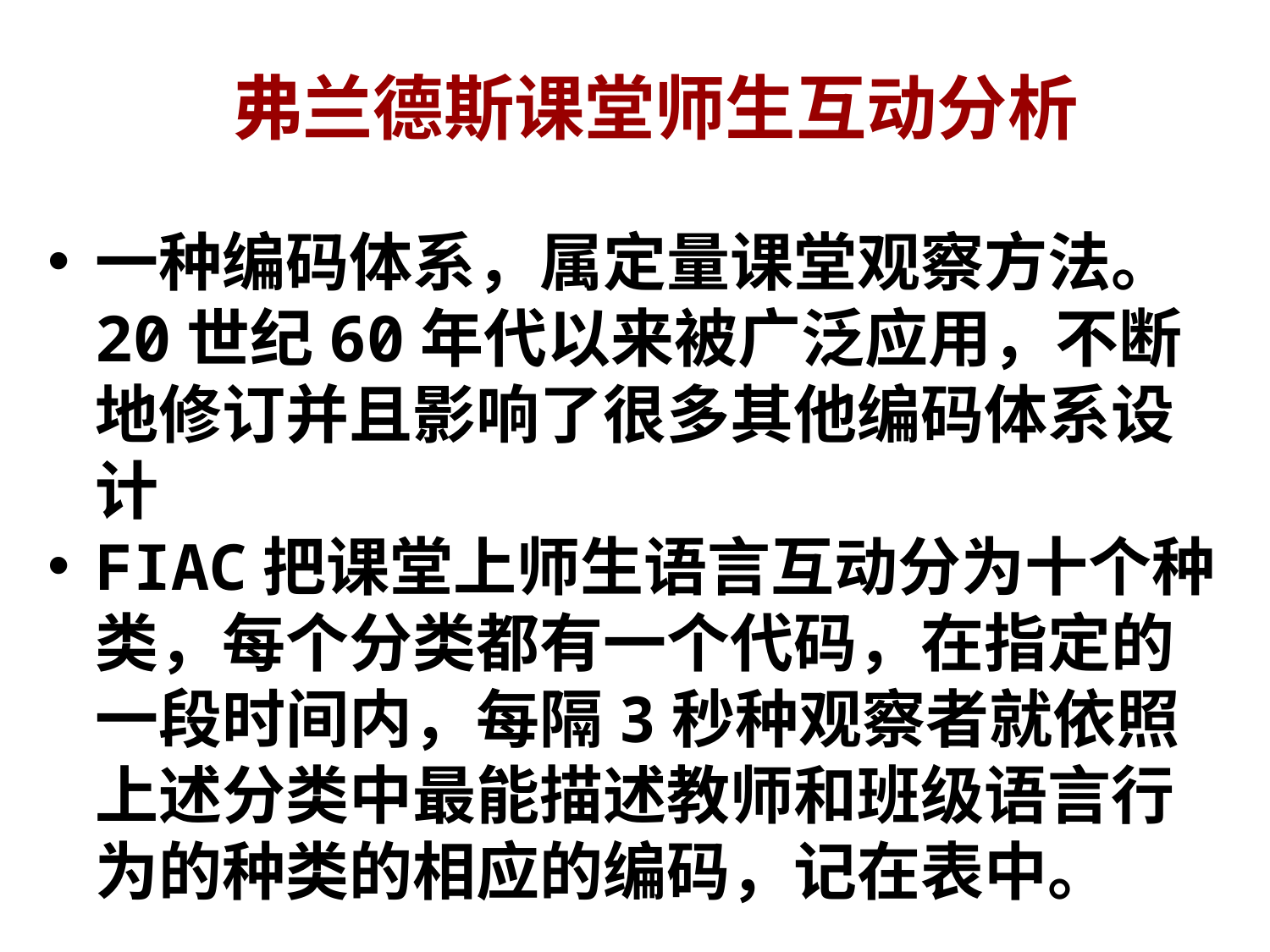

# 弗兰德斯课堂师生互动分析
一种编码体系，属定量课堂观察方法。20世纪60年代以来被广泛应用，不断地修订并且影响了很多其他编码体系设计
FIAC把课堂上师生语言互动分为十个种类，每个分类都有一个代码，在指定的一段时间内，每隔3秒种观察者就依照上述分类中最能描述教师和班级语言行为的种类的相应的编码，记在表中。